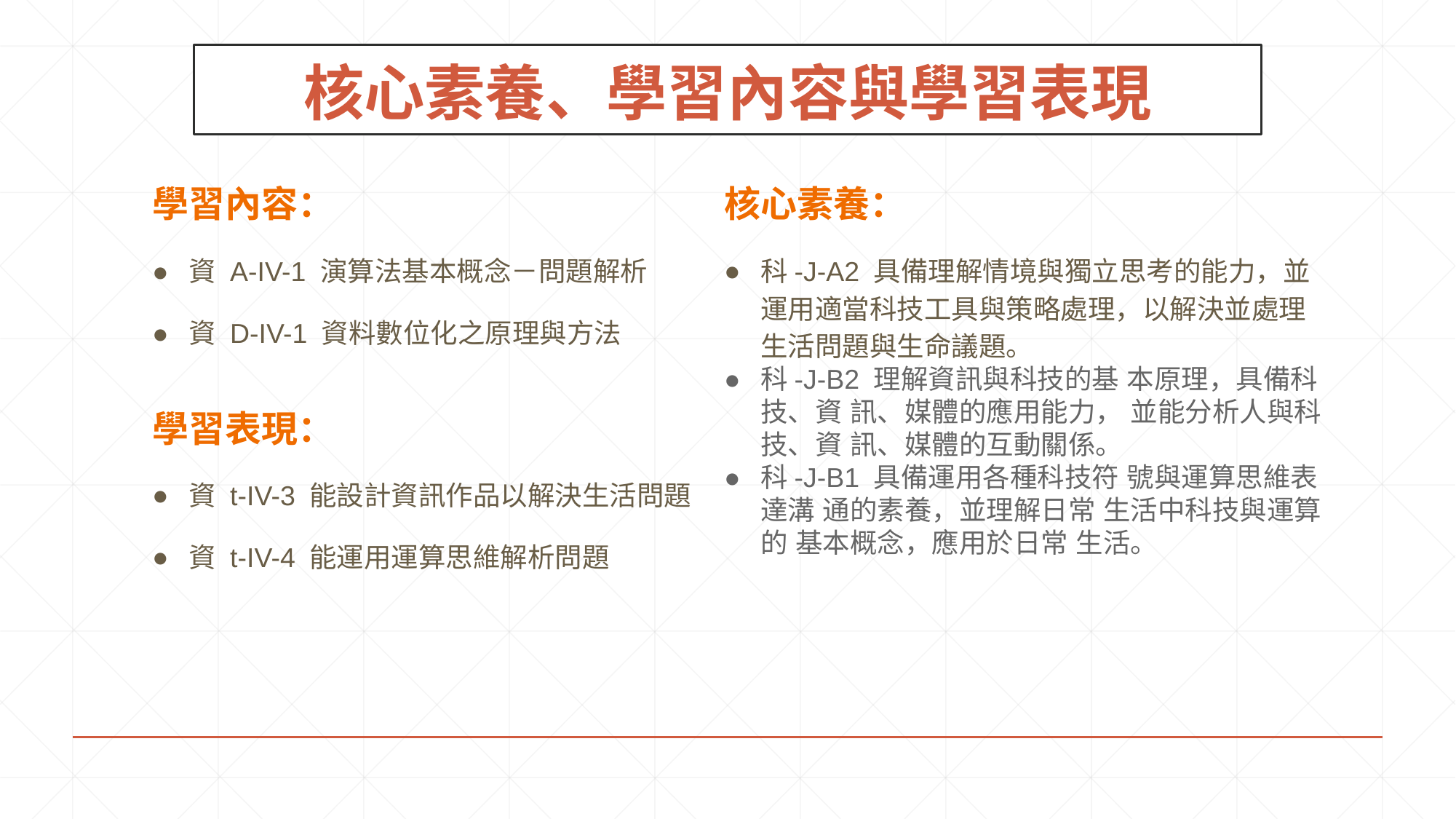

核心素養、學習內容與學習表現
學習內容：
資 A-IV-1 演算法基本概念－問題解析
資 D-IV-1 資料數位化之原理與方法

學習表現：
資 t-IV-3 能設計資訊作品以解決生活問題
資 t-IV-4 能運用運算思維解析問題
核心素養：
科-J-A2 具備理解情境與獨立思考的能力，並運用適當科技工具與策略處理，以解決並處理生活問題與生命議題。
科-J-B2 理解資訊與科技的基 本原理，具備科技、資 訊、媒體的應用能力， 並能分析人與科技、資 訊、媒體的互動關係。
科-J-B1 具備運用各種科技符 號與運算思維表達溝 通的素養，並理解日常 生活中科技與運算的 基本概念，應用於日常 生活。